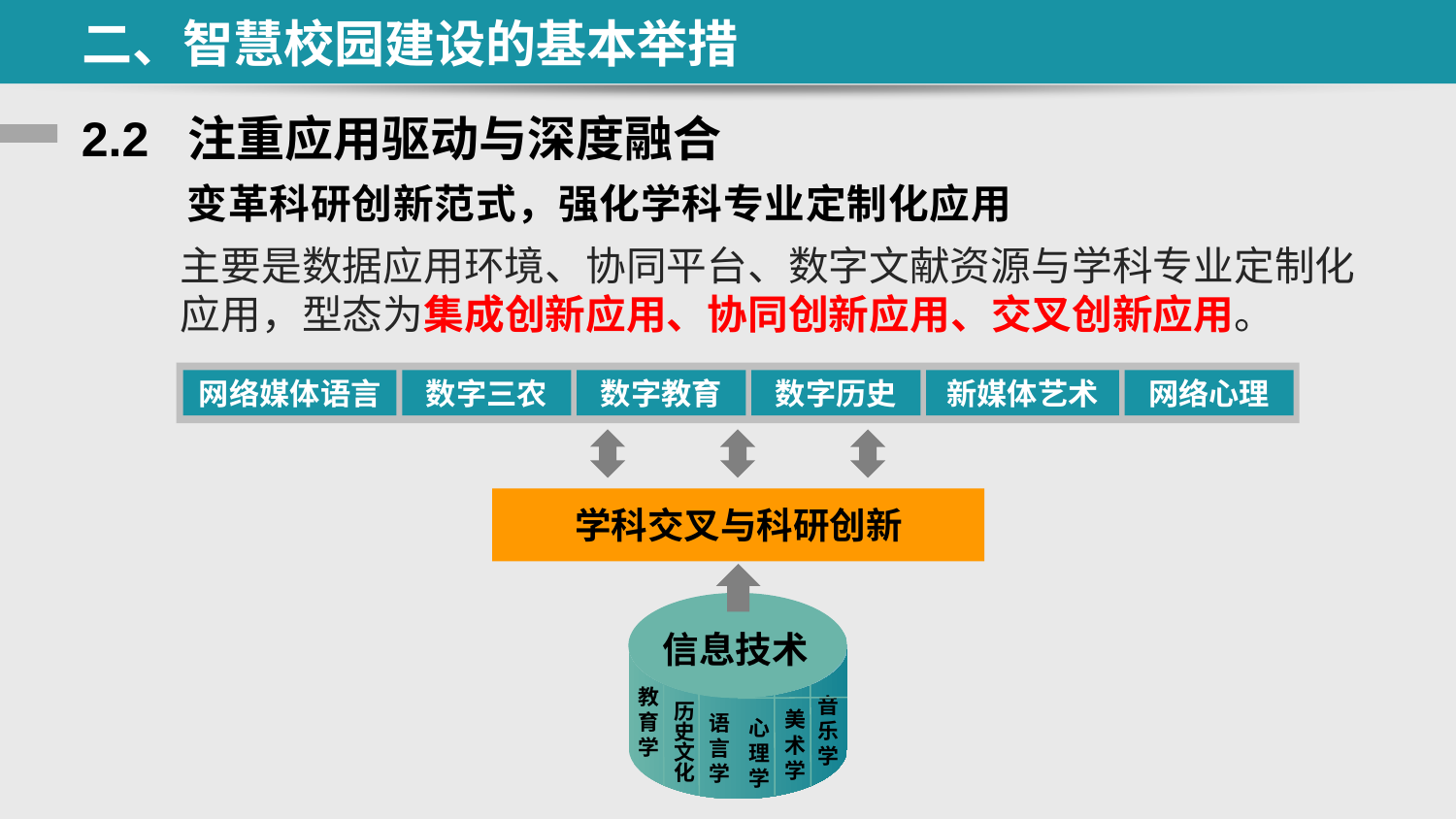

二、智慧校园建设的基本举措
# 2.2  注重应用驱动与深度融合

变革科研创新范式，强化学科专业定制化应用
主要是数据应用环境、协同平台、数字文献资源与学科专业定制化应用，型态为集成创新应用、协同创新应用、交叉创新应用。

网络媒体语言
数字三农
数字教育
数字历史
新媒体艺术
网络心理

学科交叉与科研创新

信息技术
历
史
文
化
音
乐
学

教
育
学

美
术
学

语
言
学

心
理
学